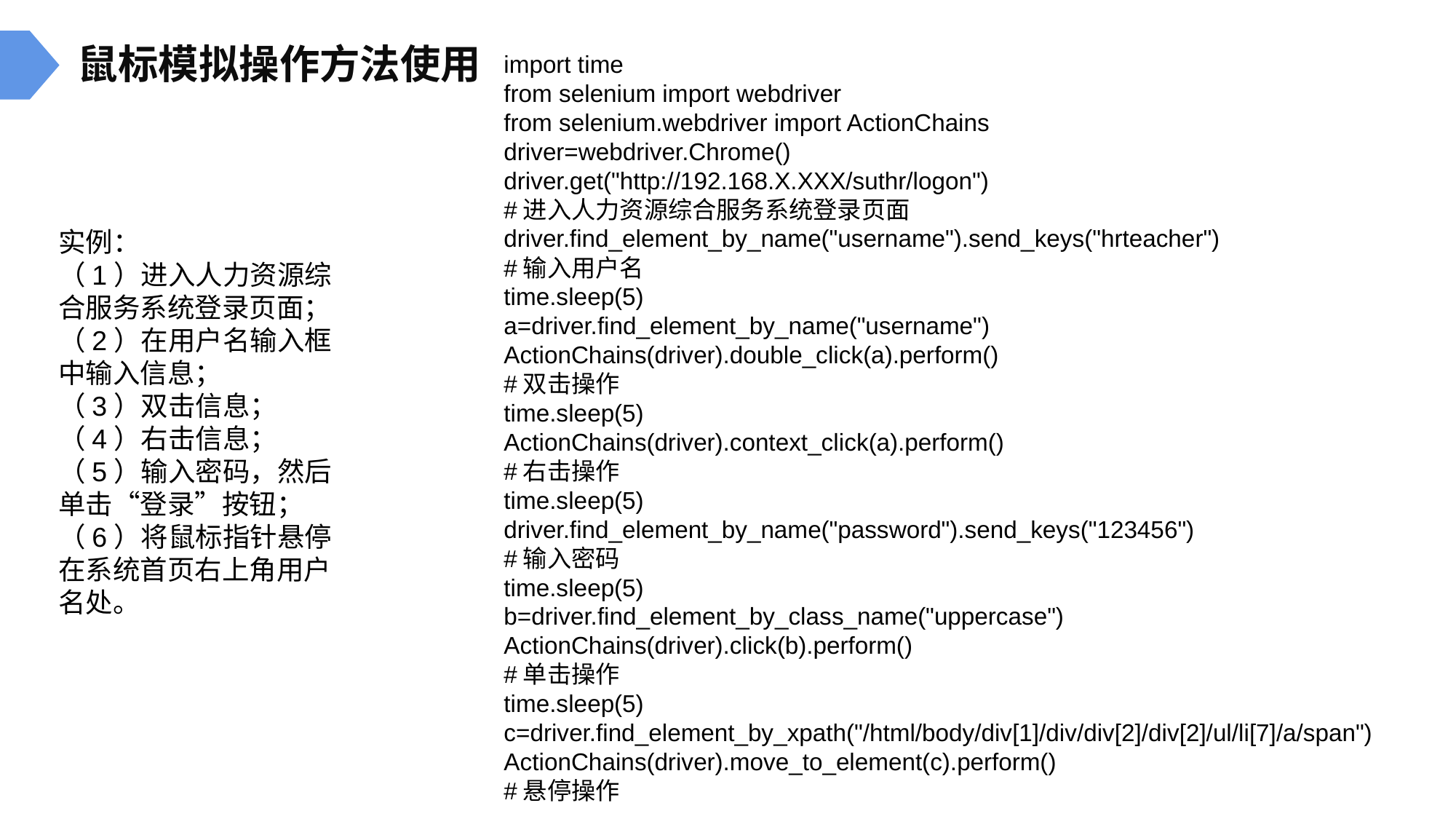

鼠标模拟操作方法使用
import time
from selenium import webdriver
from selenium.webdriver import ActionChains
driver=webdriver.Chrome()
driver.get("http://192.168.X.XXX/suthr/logon")
#进入人力资源综合服务系统登录页面
driver.find_element_by_name("username").send_keys("hrteacher")
#输入用户名
time.sleep(5)
a=driver.find_element_by_name("username")
ActionChains(driver).double_click(a).perform()
#双击操作
time.sleep(5)
ActionChains(driver).context_click(a).perform()
#右击操作
time.sleep(5)
driver.find_element_by_name("password").send_keys("123456")
#输入密码
time.sleep(5)
b=driver.find_element_by_class_name("uppercase")
ActionChains(driver).click(b).perform()
#单击操作
time.sleep(5)
c=driver.find_element_by_xpath("/html/body/div[1]/div/div[2]/div[2]/ul/li[7]/a/span")
ActionChains(driver).move_to_element(c).perform()
#悬停操作
实例：
（1）进入人力资源综合服务系统登录页面；
（2）在用户名输入框中输入信息；
（3）双击信息；
（4）右击信息；
（5）输入密码，然后单击“登录”按钮；
（6）将鼠标指针悬停在系统首页右上角用户名处。